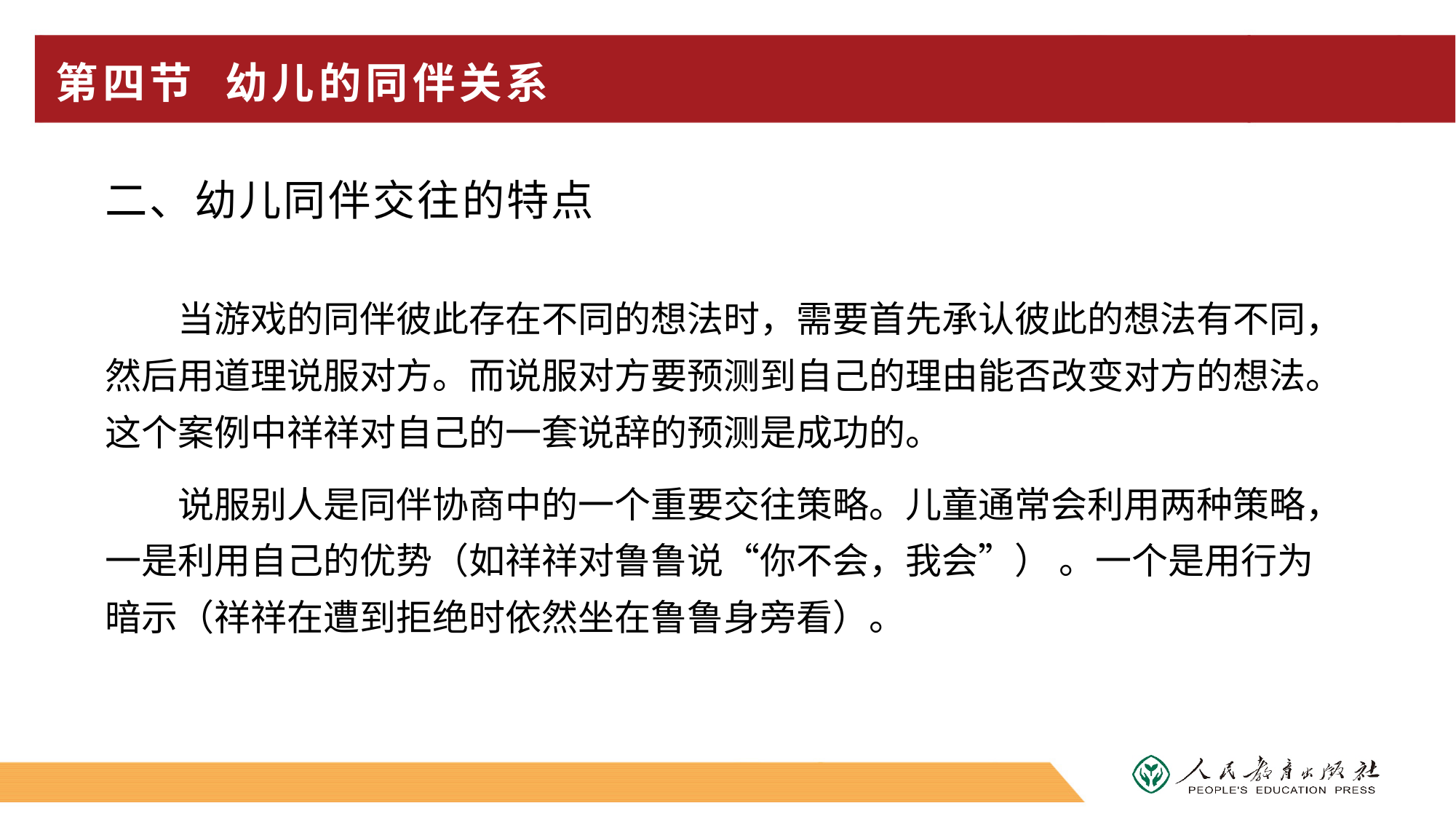

# 第四节  幼儿的同伴关系
二、幼儿同伴交往的特点
当游戏的同伴彼此存在不同的想法时，需要首先承认彼此的想法有不同，然后用道理说服对方。而说服对方要预测到自己的理由能否改变对方的想法。这个案例中祥祥对自己的一套说辞的预测是成功的。
说服别人是同伴协商中的一个重要交往策略。儿童通常会利用两种策略，一是利用自己的优势（如祥祥对鲁鲁说“你不会，我会”） 。一个是用行为暗示（祥祥在遭到拒绝时依然坐在鲁鲁身旁看）。